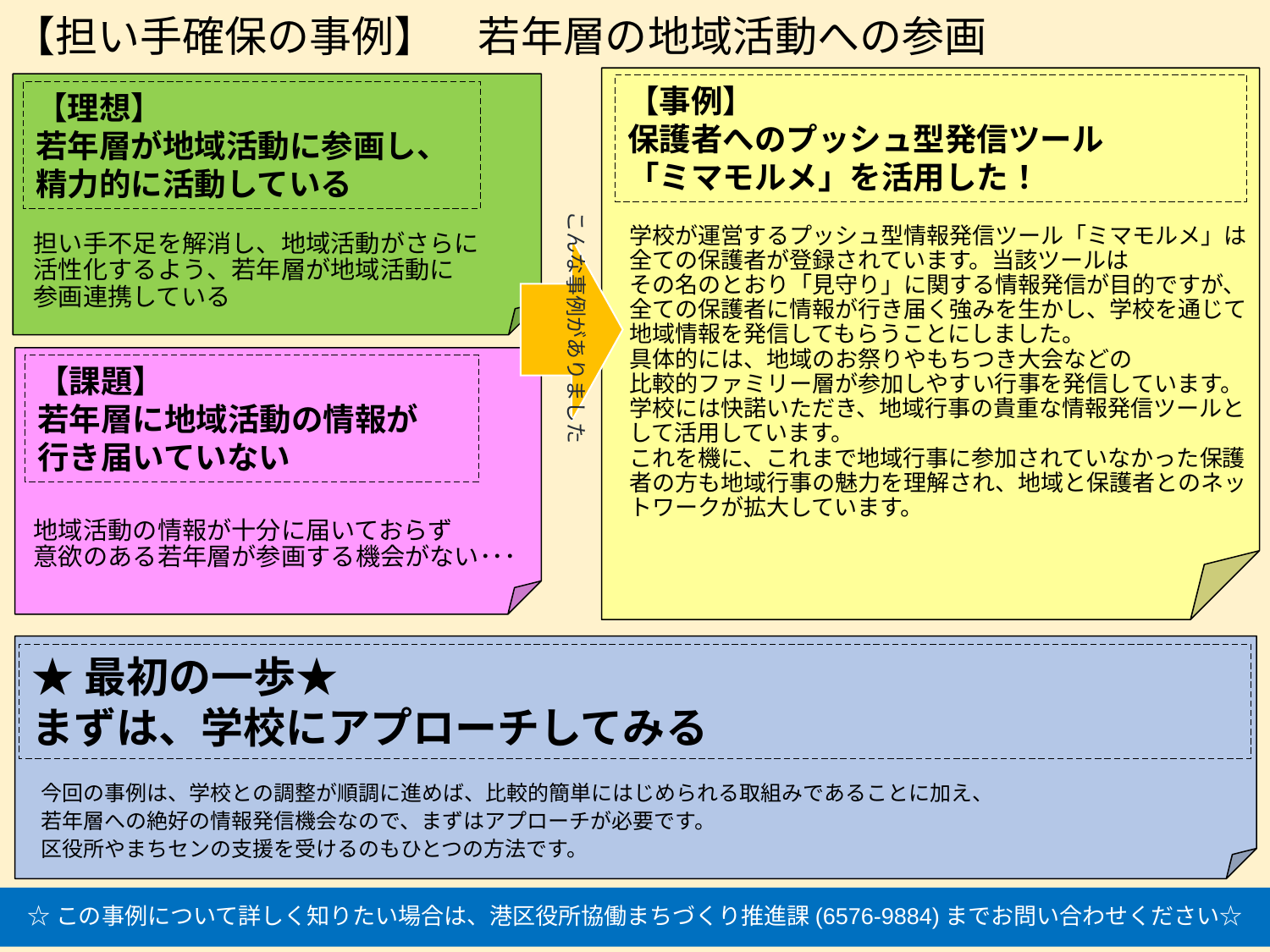

# 【担い手確保の事例】　若年層の地域活動への参画

【事例】
保護者へのプッシュ型発信ツール
「ミマモルメ」を活用した！
【理想】
若年層が地域活動に参画し、精力的に活動している
こんな事例がありました
学校が運営するプッシュ型情報発信ツール「ミマモルメ」は全ての保護者が登録されています。当該ツールは
その名のとおり「見守り」に関する情報発信が目的ですが、
全ての保護者に情報が行き届く強みを生かし、学校を通じて地域情報を発信してもらうことにしました。
具体的には、地域のお祭りやもちつき大会などの
比較的ファミリー層が参加しやすい行事を発信しています。
学校には快諾いただき、地域行事の貴重な情報発信ツールとして活用しています。
これを機に、これまで地域行事に参加されていなかった保護者の方も地域行事の魅力を理解され、地域と保護者とのネットワークが拡大しています。

担い手不足を解消し、地域活動がさらに
活性化するよう、若年層が地域活動に
参画連携している

【課題】
若年層に地域活動の情報が
行き届いていない

地域活動の情報が十分に届いておらず
意欲のある若年層が参画する機会がない･･･

★最初の一歩★
まずは、学校にアプローチしてみる
今回の事例は、学校との調整が順調に進めば、比較的簡単にはじめられる取組みであることに加え、
若年層への絶好の情報発信機会なので、まずはアプローチが必要です。
区役所やまちセンの支援を受けるのもひとつの方法です。

☆この事例について詳しく知りたい場合は、港区役所協働まちづくり推進課(6576-9884)までお問い合わせください☆